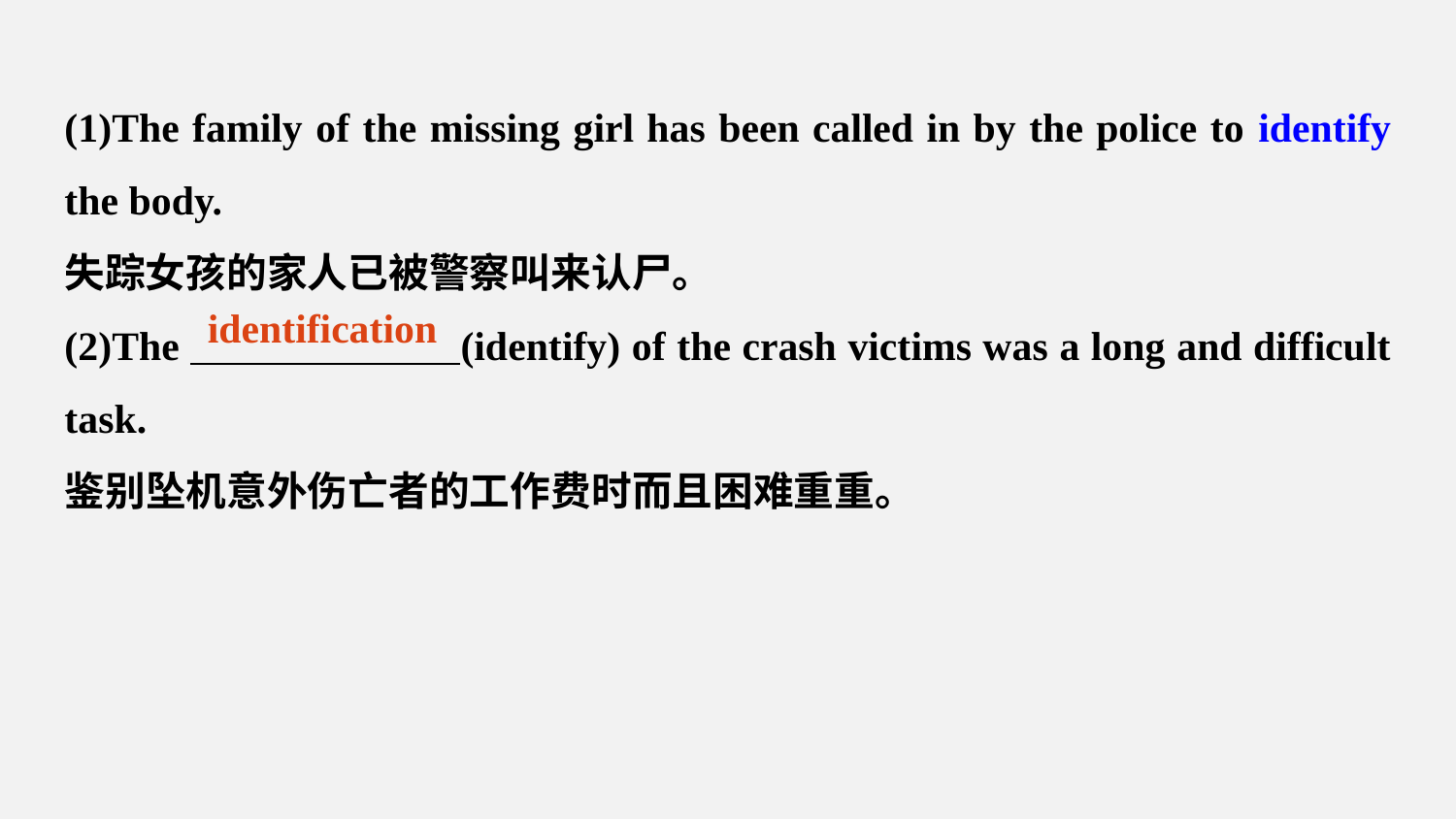

(1)The family of the missing girl has been called in by the police to identify the body.
失踪女孩的家人已被警察叫来认尸。
(2)The                         (identify) of the crash victims was a long and difficult task.
鉴别坠机意外伤亡者的工作费时而且困难重重。
identification